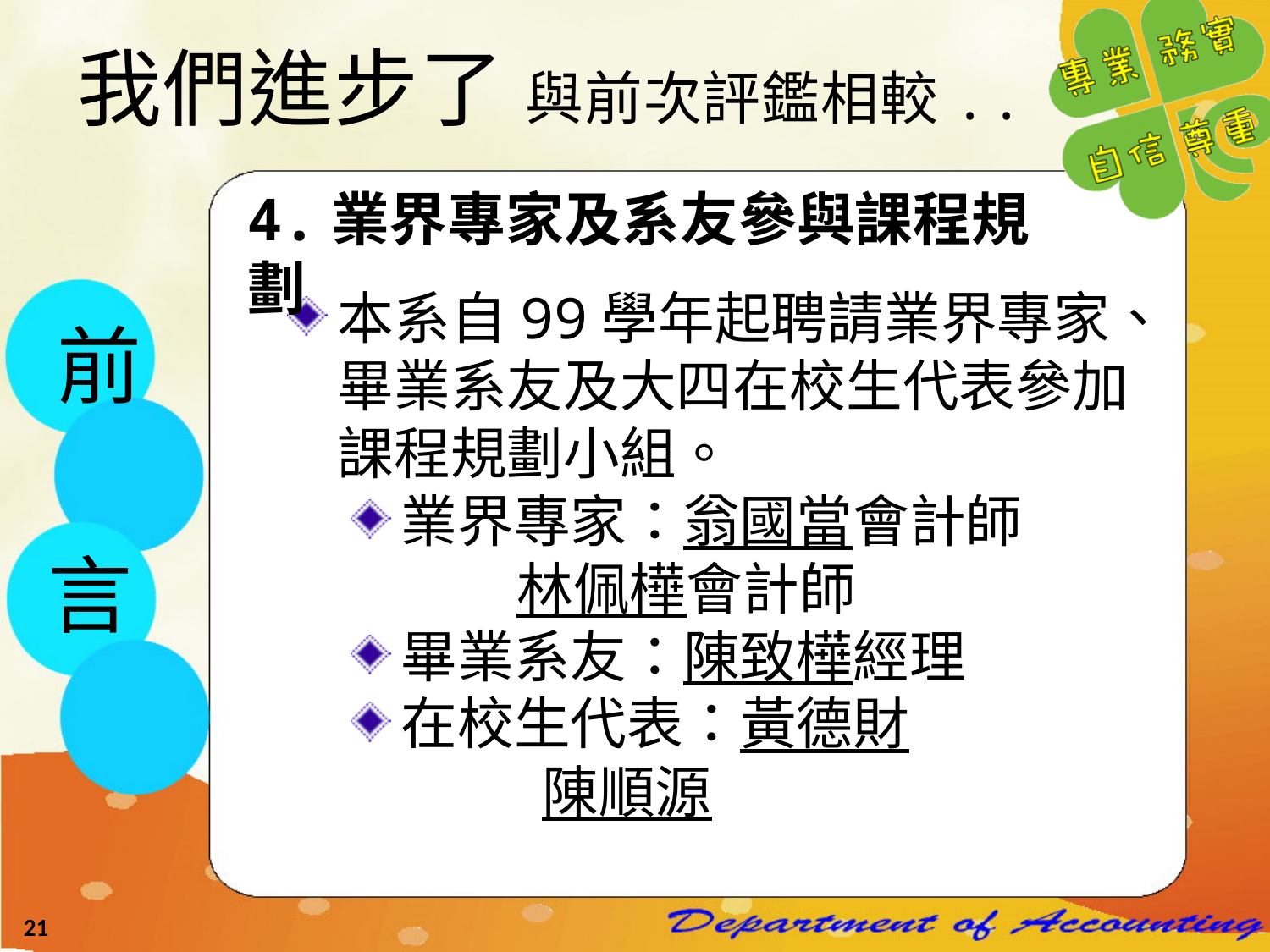

# 我們進步了 與前次評鑑相較..
4.業界專家及系友參與課程規劃

本系自99學年起聘請業界專家、畢業系友及大四在校生代表參加課程規劃小組。
業界專家：翁國當會計師
            林佩樺會計師
畢業系友：陳致樺經理
在校生代表：黃德財
              陳順源
前

言

21